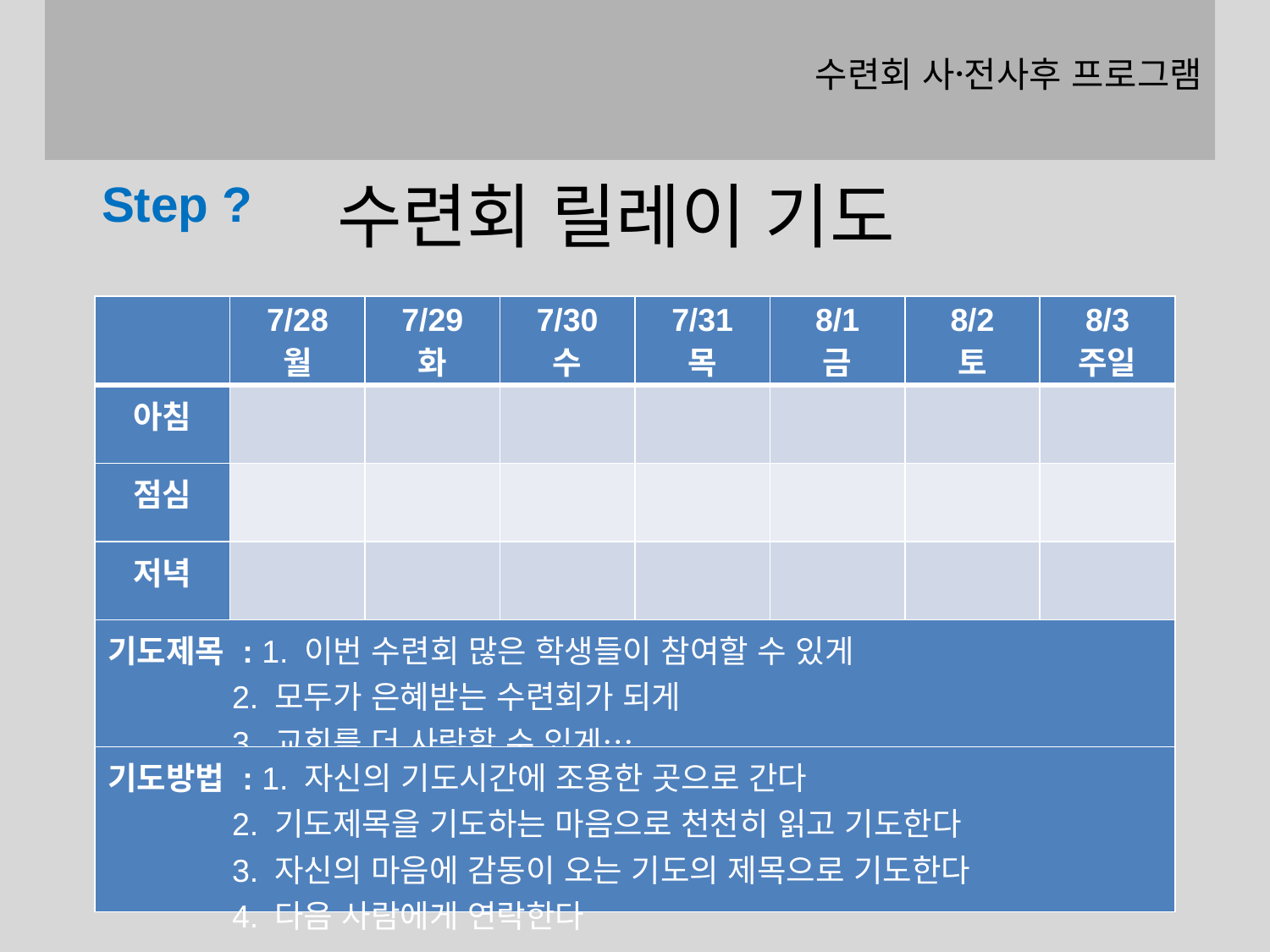

# 수련회 사전〮사후 프로그램
수련회 릴레이 기도
Step ?
|  | 7/28 월 | 7/29 화 | 7/30 수 | 7/31 목 | 8/1 금 | 8/2 토 | 8/3 주일 |
| --- | --- | --- | --- | --- | --- | --- | --- |
| 아침 |  |  |  |  |  |  |  |
| 점심 |  |  |  |  |  |  |  |
| 저녁 |  |  |  |  |  |  |  |
| 기도제목 : 1. 이번 수련회 많은 학생들이 참여할 수 있게 2. 모두가 은혜받는 수련회가 되게 3. 교회를 더 사랑할 수 있게… |  |  |  |  |  |  |  |
| 기도방법 : 1. 자신의 기도시간에 조용한 곳으로 간다 2. 기도제목을 기도하는 마음으로 천천히 읽고 기도한다 3. 자신의 마음에 감동이 오는 기도의 제목으로 기도한다 4. 다음 사람에게 연락한다 |  |  |  |  |  |  |  |